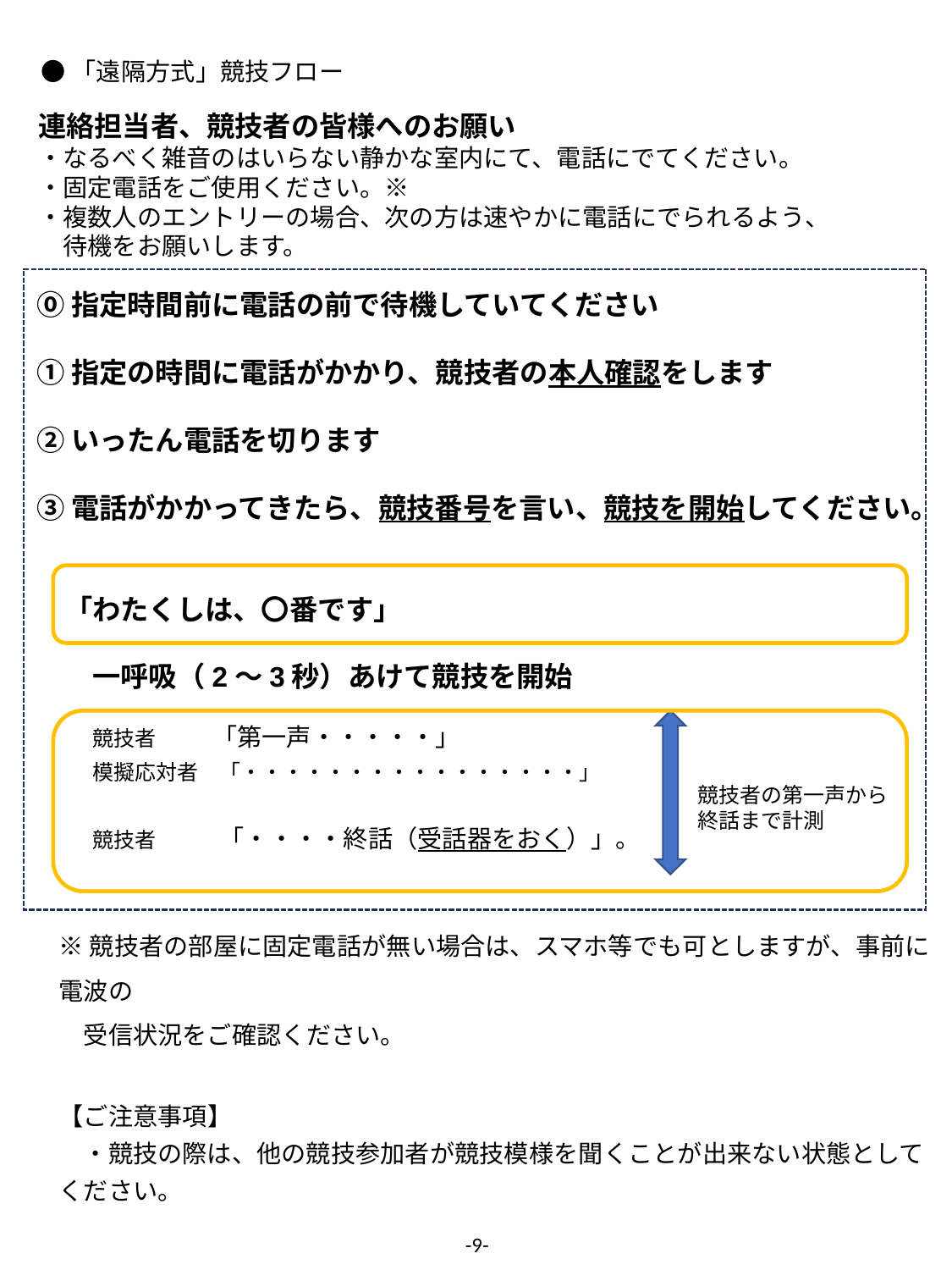

●「遠隔方式」競技フロー
連絡担当者、競技者の皆様へのお願い
・なるべく雑音のはいらない静かな室内にて、電話にでてください。
・固定電話をご使用ください。※
・複数人のエントリーの場合、次の方は速やかに電話にでられるよう、
　待機をお願いします。

⓪指定時間前に電話の前で待機していてください

①指定の時間に電話がかかり、競技者の本人確認をします

②いったん電話を切ります

③電話がかかってきたら、競技番号を言い、競技を開始してください。

　「わたくしは、〇番です」

　　一呼吸（2～3秒）あけて競技を開始

　　競技者　　「第一声・・・・・」
　　模擬応対者　「・・・・・・・・・・・・・・・・」

　　競技者　　　「・・・・終話（受話器をおく）」。

競技者の第一声から終話まで計測
※競技者の部屋に固定電話が無い場合は、スマホ等でも可としますが、事前に電波の
　受信状況をご確認ください。

【ご注意事項】
　・競技の際は、他の競技参加者が競技模様を聞くことが出来ない状態としてください。
-9-